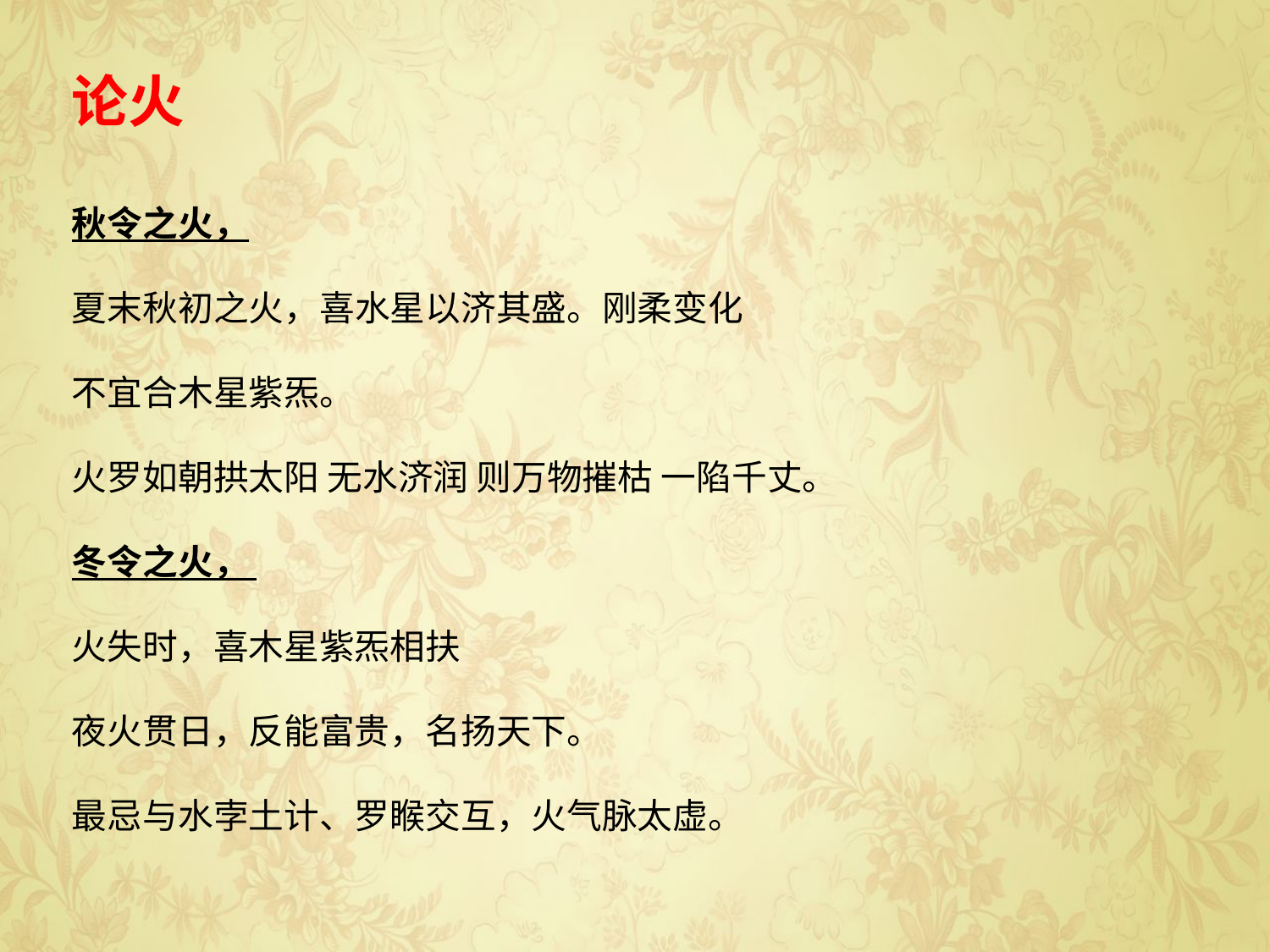

论火

秋令之火，

夏末秋初之火，喜水星以济其盛。刚柔变化

不宜合木星紫炁。

火罗如朝拱太阳 无水济润 则万物摧枯 一陷千丈。

冬令之火，

火失时，喜木星紫炁相扶

夜火贯日，反能富贵，名扬天下。

最忌与水孛土计、罗睺交互，火气脉太虚。